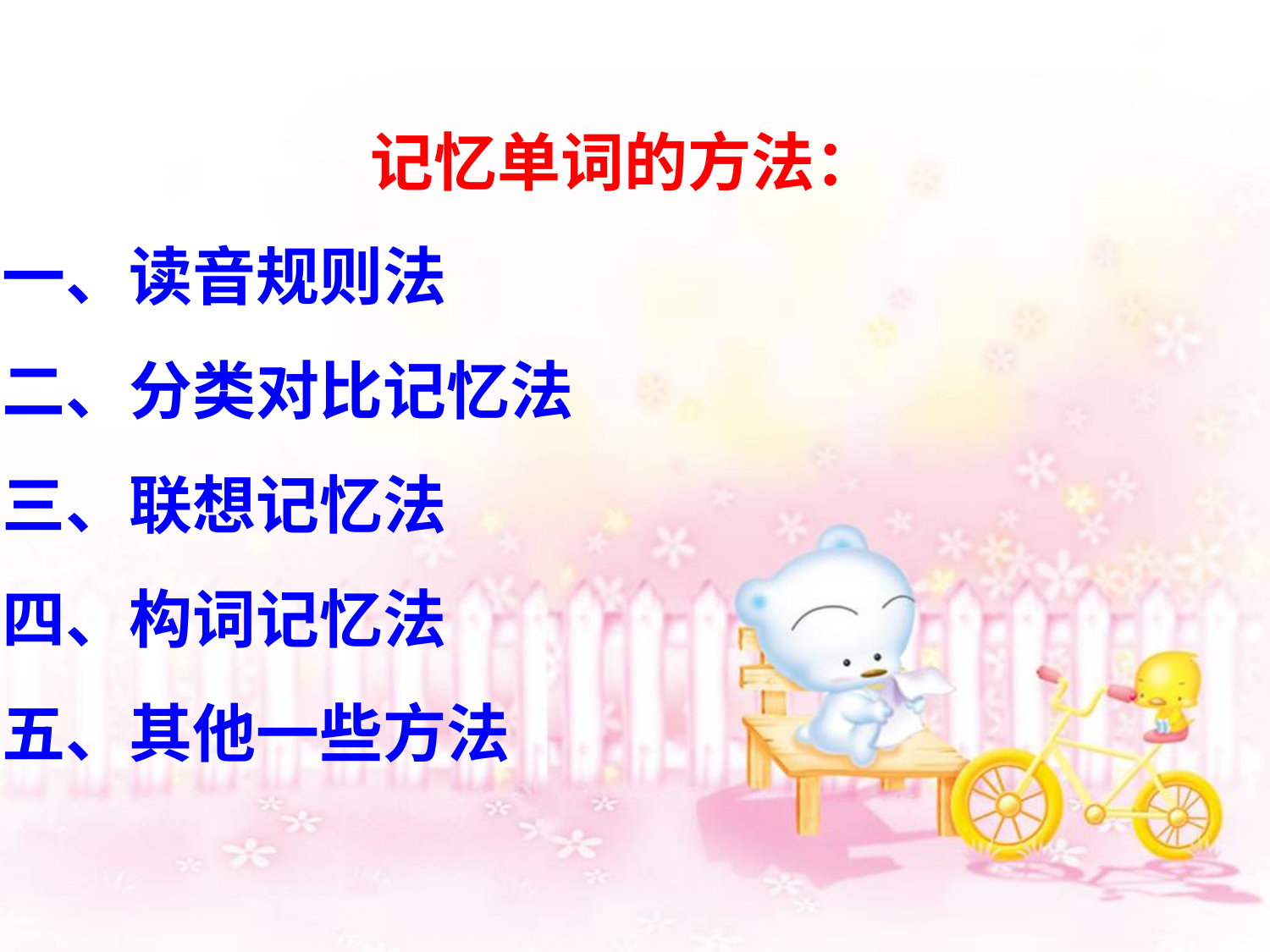

记忆单词的方法：
一、读音规则法
二、分类对比记忆法
三、联想记忆法
四、构词记忆法
五、其他一些方法